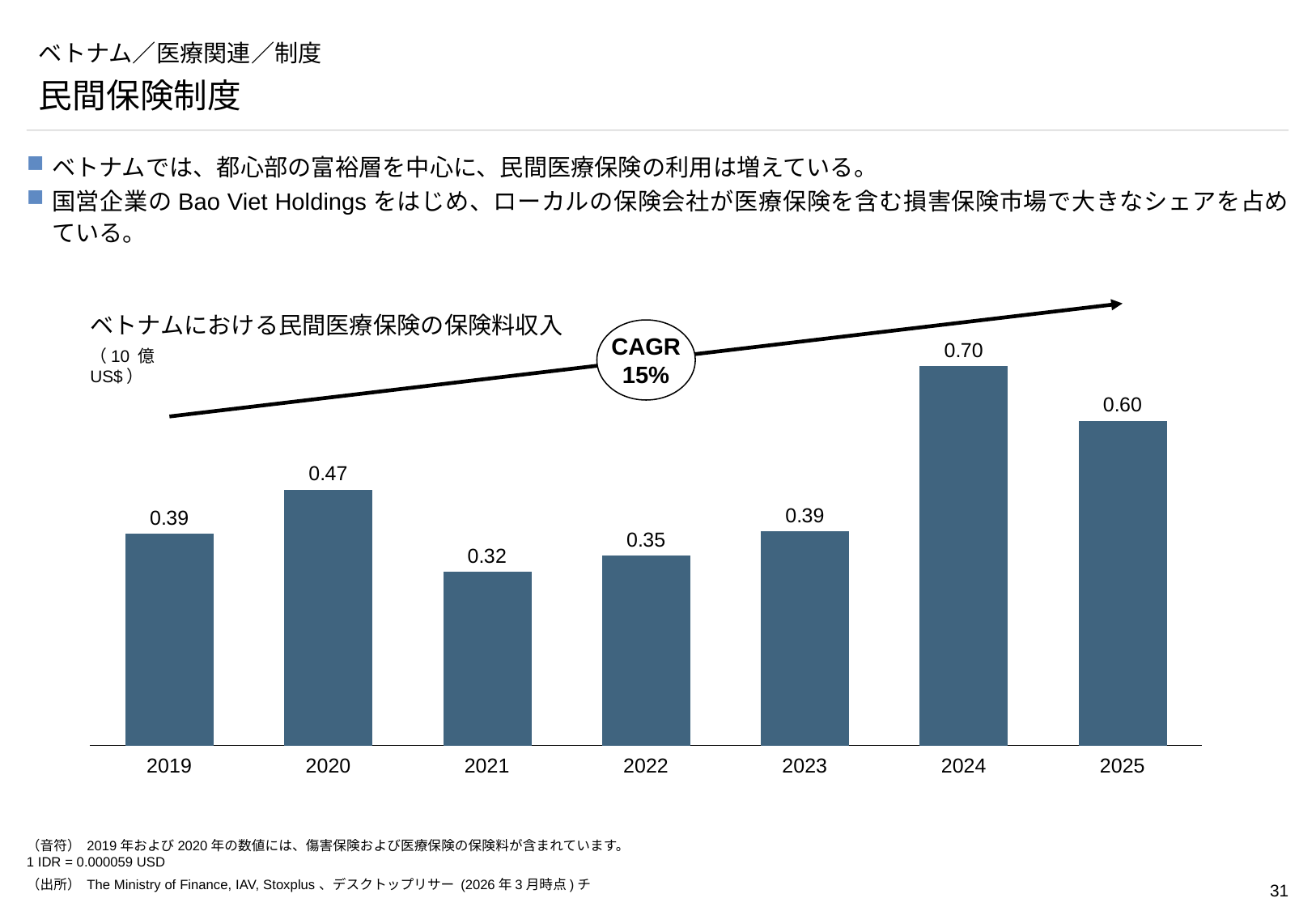

# ベトナム／医療関連／制度
民間保険制度
ベトナムでは、都心部の富裕層を中心に、民間医療保険の利用は増えている。
国営企業のBao Viet Holdingsをはじめ、ローカルの保険会社が医療保険を含む損害保険市場で大きなシェアを占めている。
ベトナムにおける民間医療保険の保険料収入

### Chart

| Category |  |
|---|---|
CAGR
15%
（10 億US$）
2019
2020
2021
2022
2023
2024
2025
（音符） 2019年および2020年の数値には、傷害保険および医療保険の保険料が含まれています。
1 IDR = 0.000059 USD
（出所） The Ministry of Finance, IAV, Stoxplus、デスクトップリサー (2026年3月時点)チ